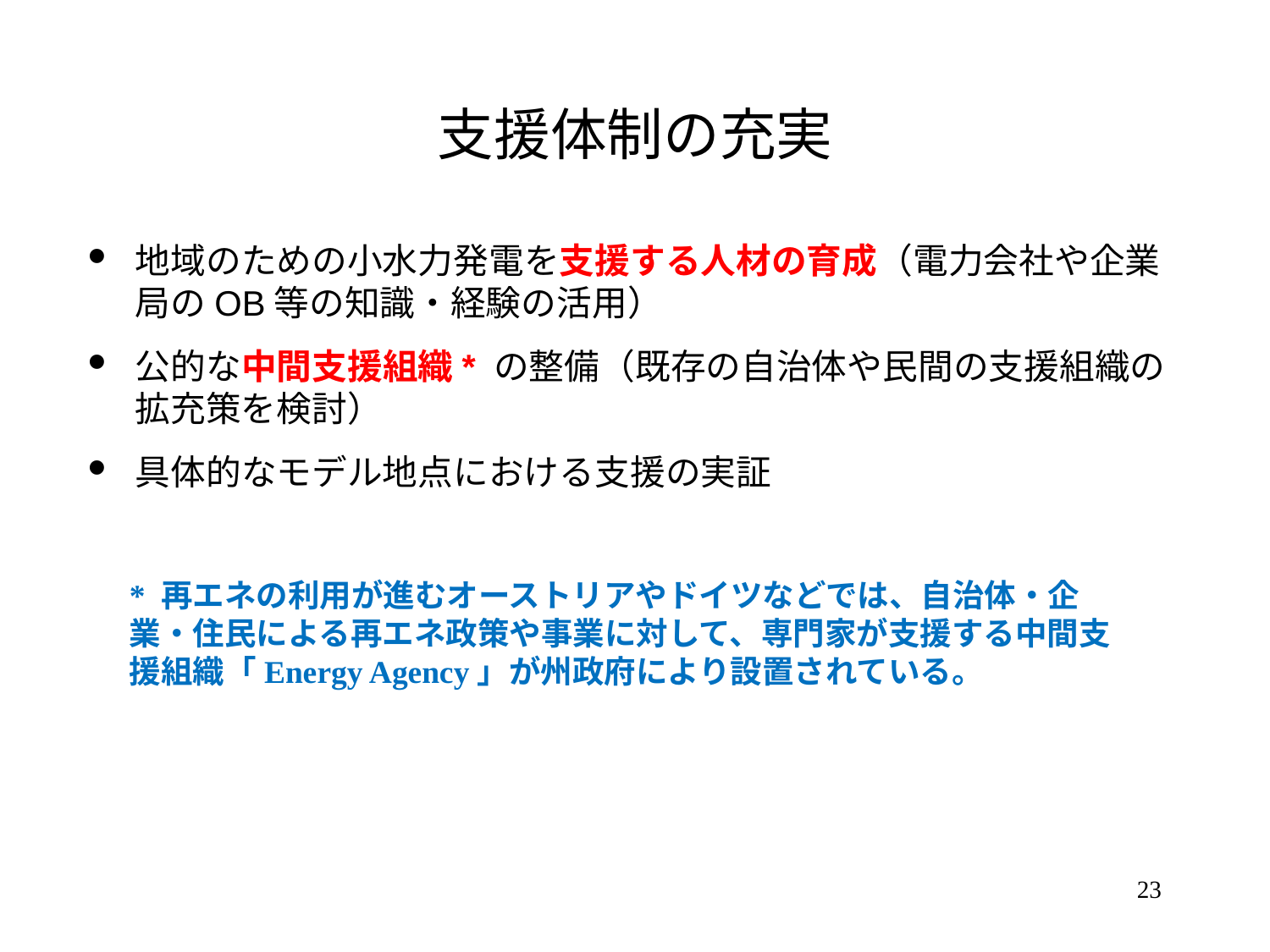

# 支援体制の充実
地域のための小水力発電を支援する人材の育成（電力会社や企業局のOB等の知識・経験の活用）
公的な中間支援組織* の整備（既存の自治体や民間の支援組織の拡充策を検討）
具体的なモデル地点における支援の実証
* 再エネの利用が進むオーストリアやドイツなどでは、自治体・企業・住民による再エネ政策や事業に対して、専門家が支援する中間支援組織「Energy Agency」が州政府により設置されている。
23